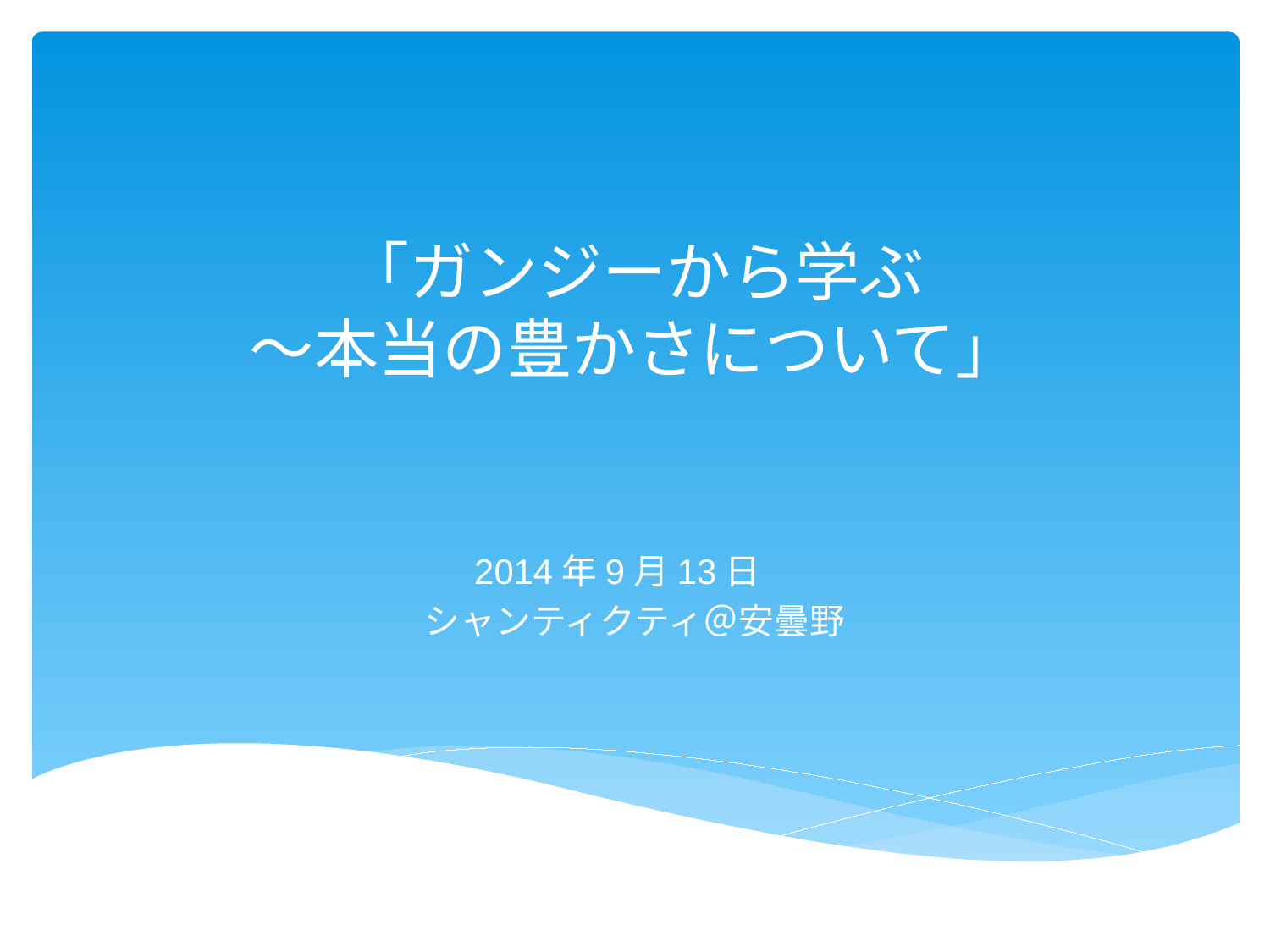

# 「ガンジーから学ぶ 〜本当の豊かさについて」

2014年9月13日
シャンティクティ＠安曇野